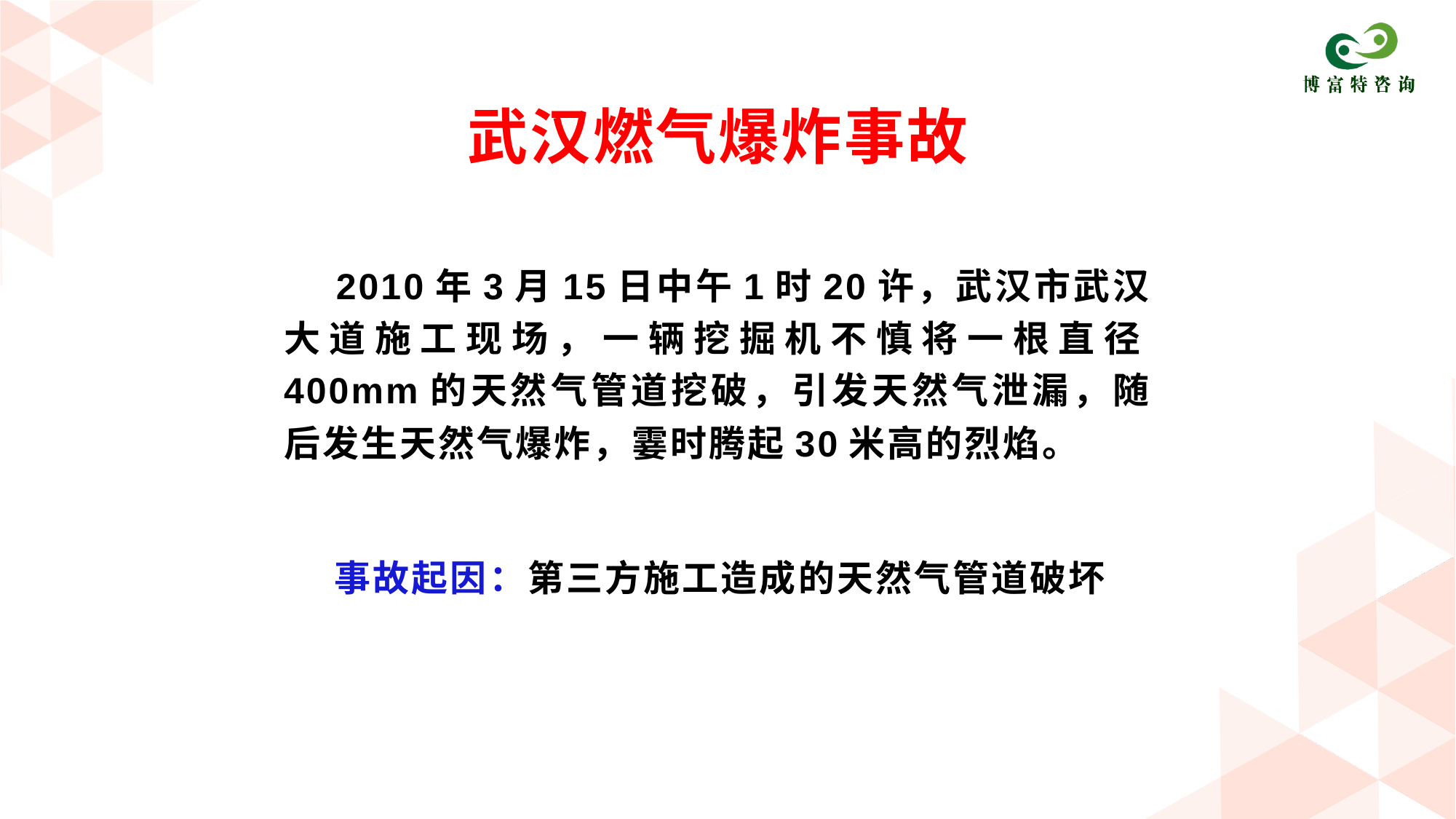

武汉燃气爆炸事故

    2010年3月15日中午1时20许，武汉市武汉大道施工现场，一辆挖掘机不慎将一根直径400mm的天然气管道挖破，引发天然气泄漏，随后发生天然气爆炸，霎时腾起30米高的烈焰。

    事故起因：第三方施工造成的天然气管道破坏